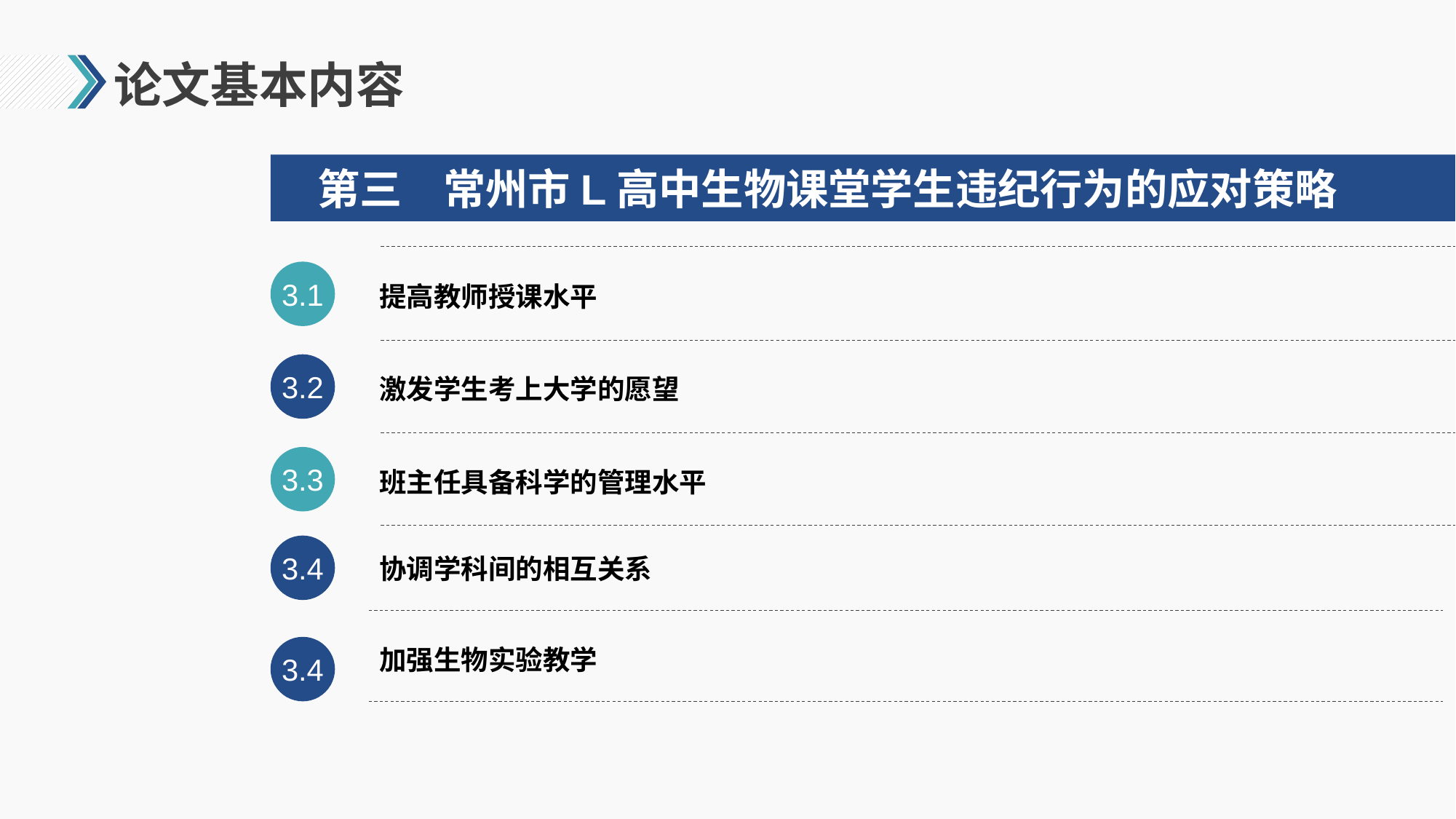

# 论文基本内容
第三
常州市L高中生物课堂学生违纪行为的应对策略
3.1
提高教师授课水平
3.2
激发学生考上大学的愿望
3.3
班主任具备科学的管理水平
3.4
协调学科间的相互关系
加强生物实验教学
3.4